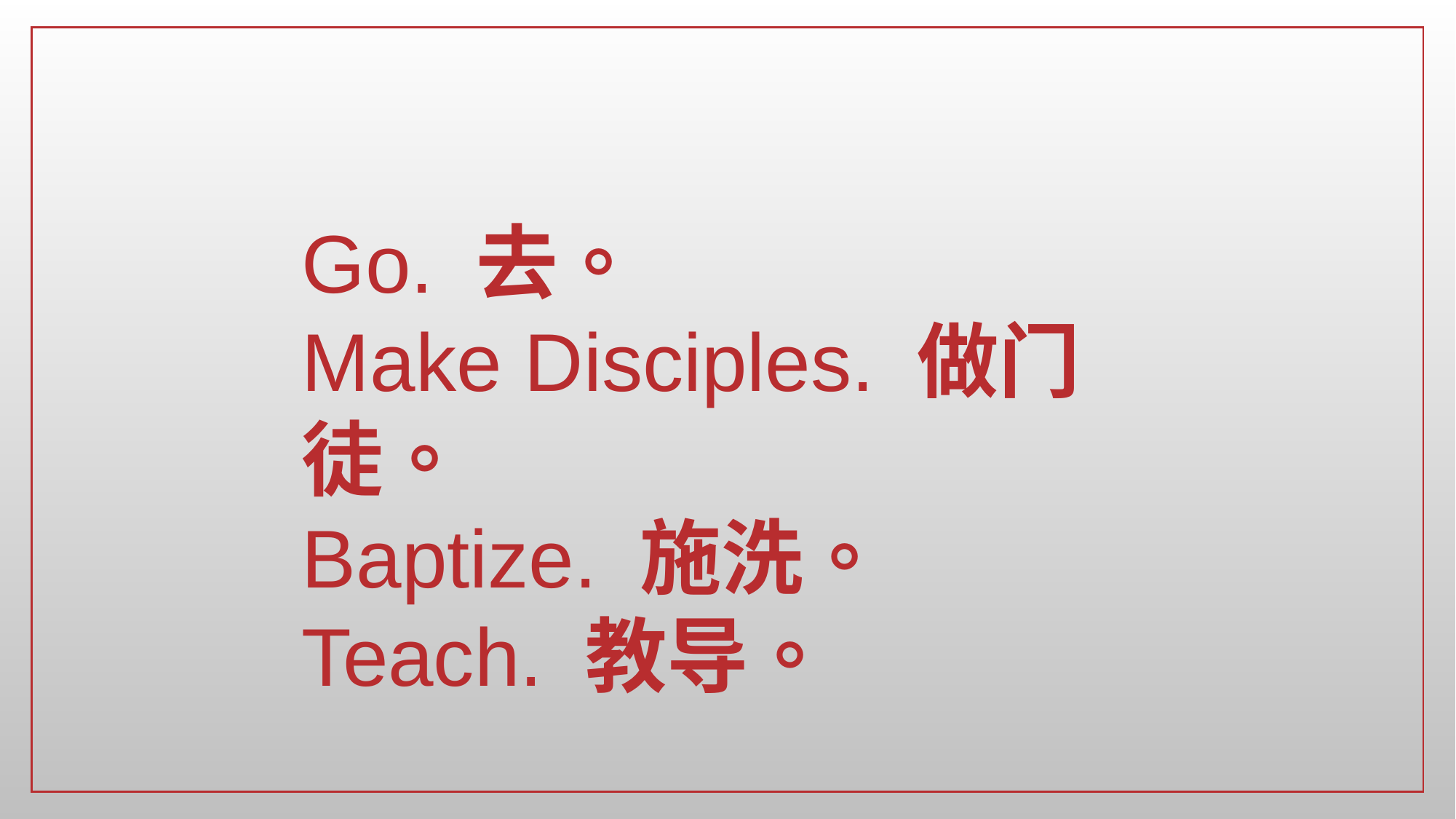

Go. 去。
Make Disciples. 做门徒。
Baptize. 施洗。
Teach. 教导。